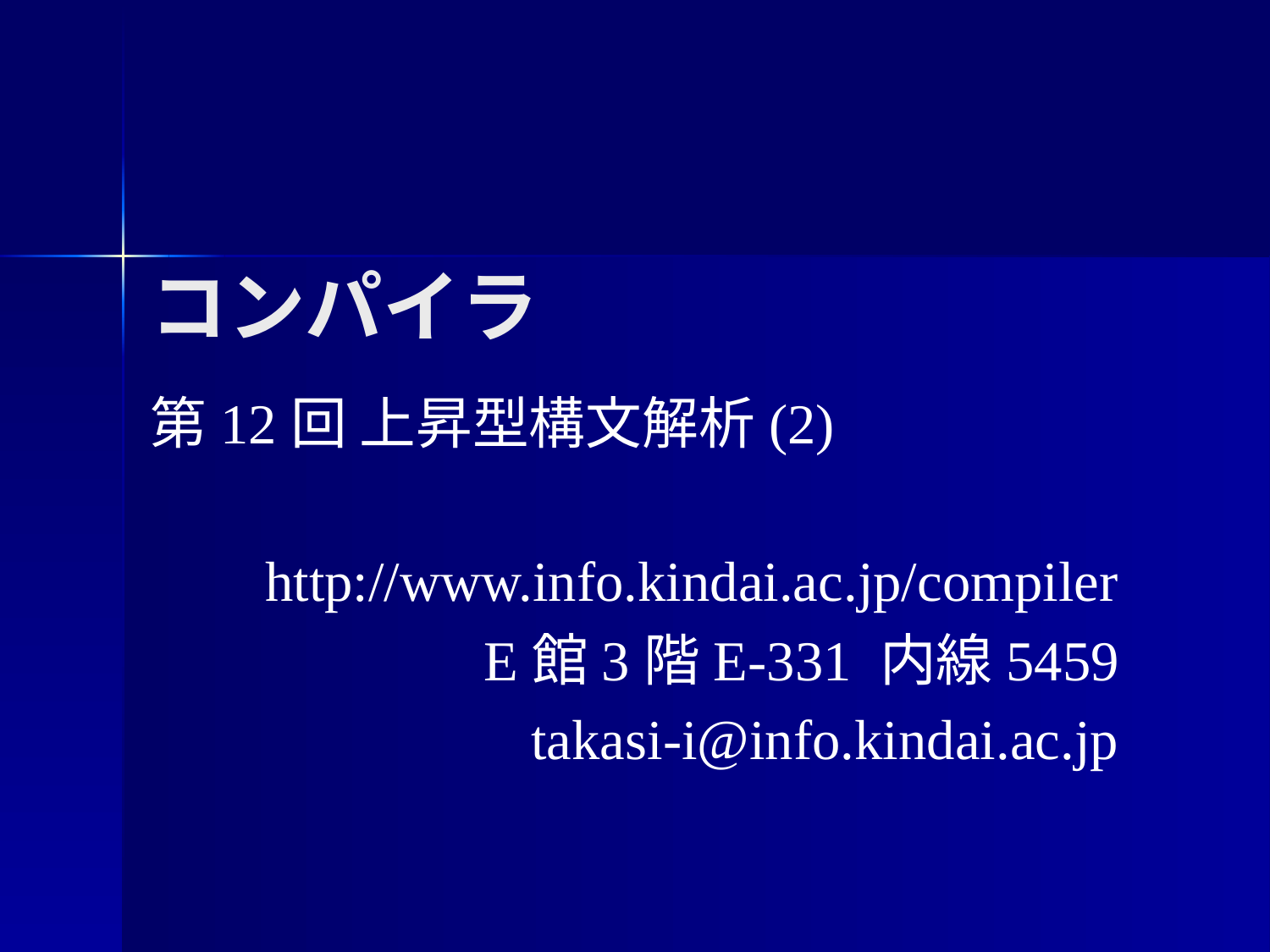

# コンパイラ
第12回 上昇型構文解析(2)

http://www.info.kindai.ac.jp/compiler
E館3階E-331 内線5459
takasi-i@info.kindai.ac.jp